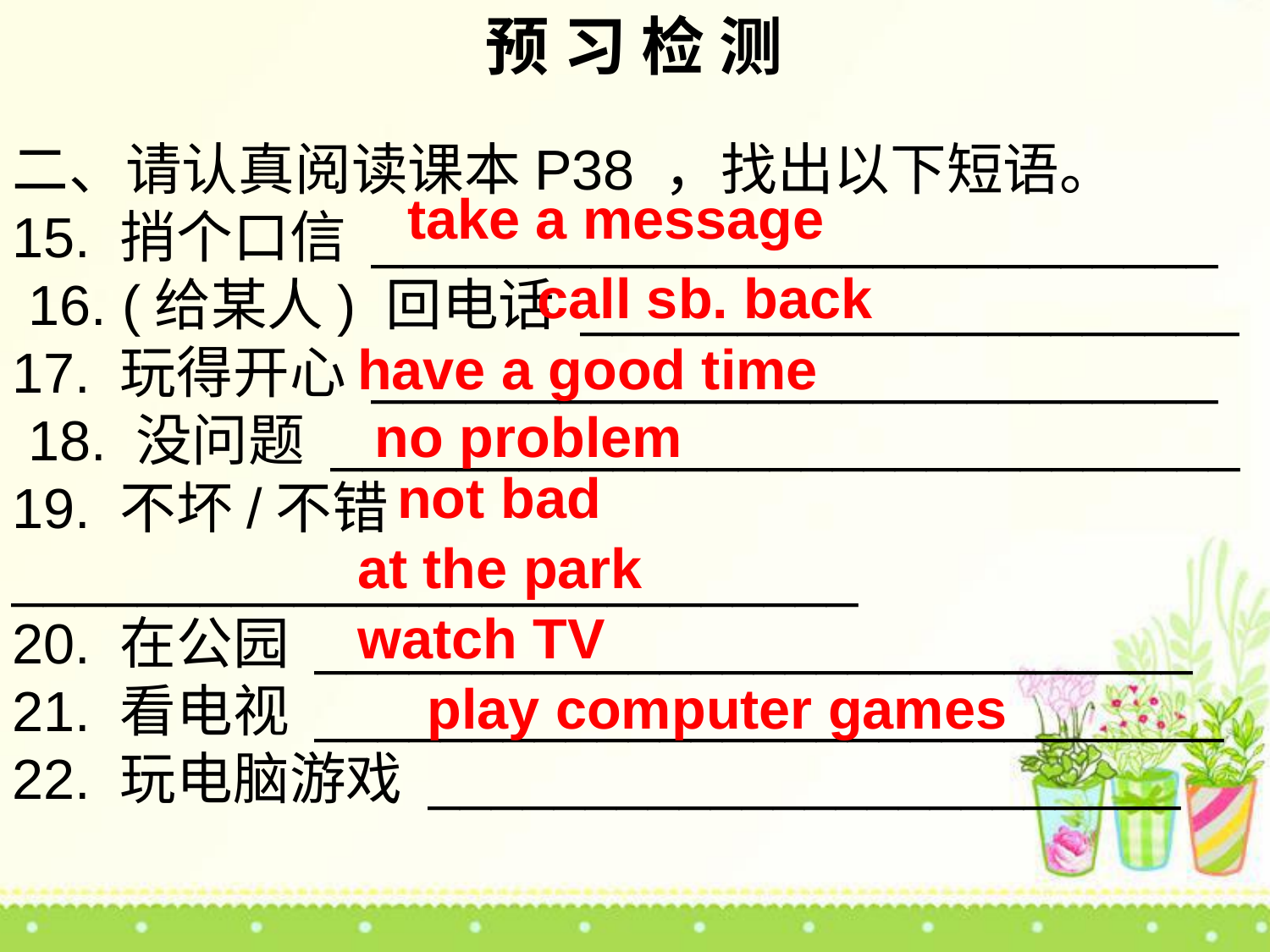

预 习 检 测
二、请认真阅读课本P38 ，找出以下短语。
15. 捎个口信 ___________________________    16. (给某人) 回电话 _____________________
17. 玩得开心 ___________________________    18. 没问题 _____________________________
19. 不坏/不错 ___________________________
20. 在公园 ____________________________
21. 看电视 _____________________________ 22. 玩电脑游戏 ________________________
take a message
call sb. back
have a good time
no problem
not bad
at the park
watch TV
play computer games